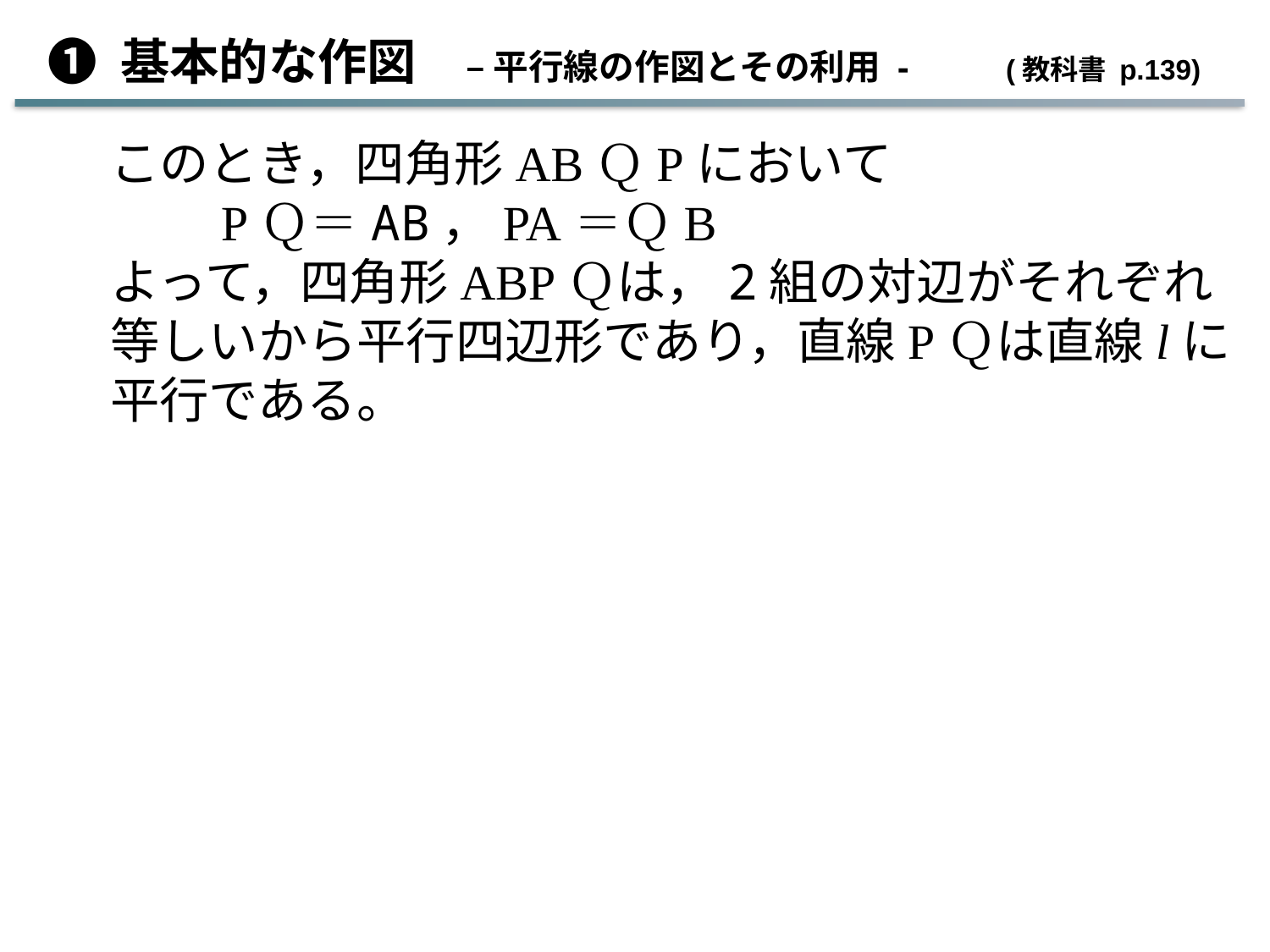

➊ 基本的な作図　– 平行線の作図とその利用 -	     (教科書 p.139)
このとき，四角形ABＱPにおいて
　　PＱ＝AB，PA＝ＱB
よって，四角形ABPＱは，2組の対辺がそれぞれ
等しいから平行四辺形であり，直線PＱは直線lに
平行である。